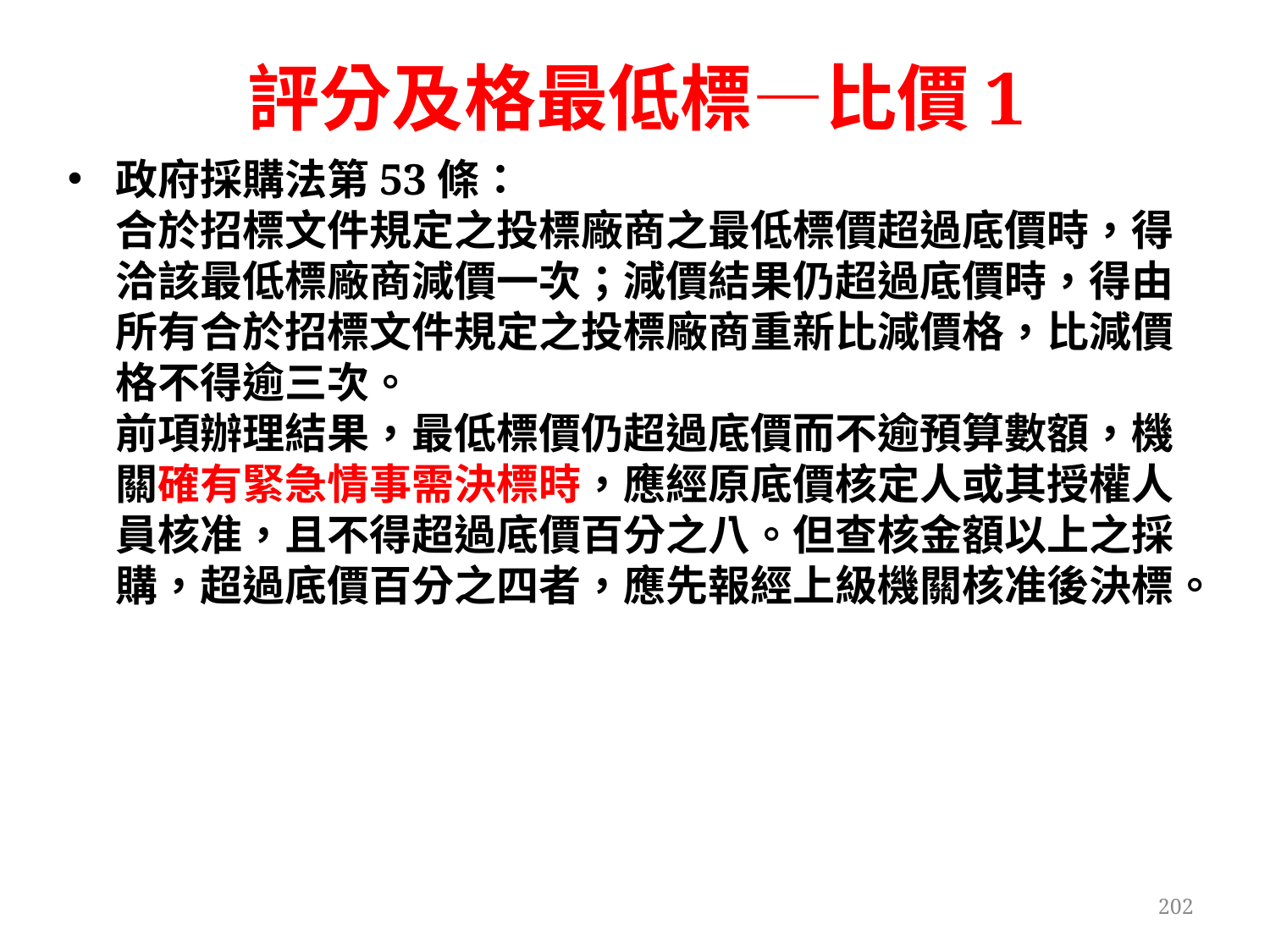

# 評分及格最低標—比價1
政府採購法第53條：
合於招標文件規定之投標廠商之最低標價超過底價時，得洽該最低標廠商減價一次；減價結果仍超過底價時，得由所有合於招標文件規定之投標廠商重新比減價格，比減價格不得逾三次。
前項辦理結果，最低標價仍超過底價而不逾預算數額，機關確有緊急情事需決標時，應經原底價核定人或其授權人員核准，且不得超過底價百分之八。但查核金額以上之採購，超過底價百分之四者，應先報經上級機關核准後決標。
202